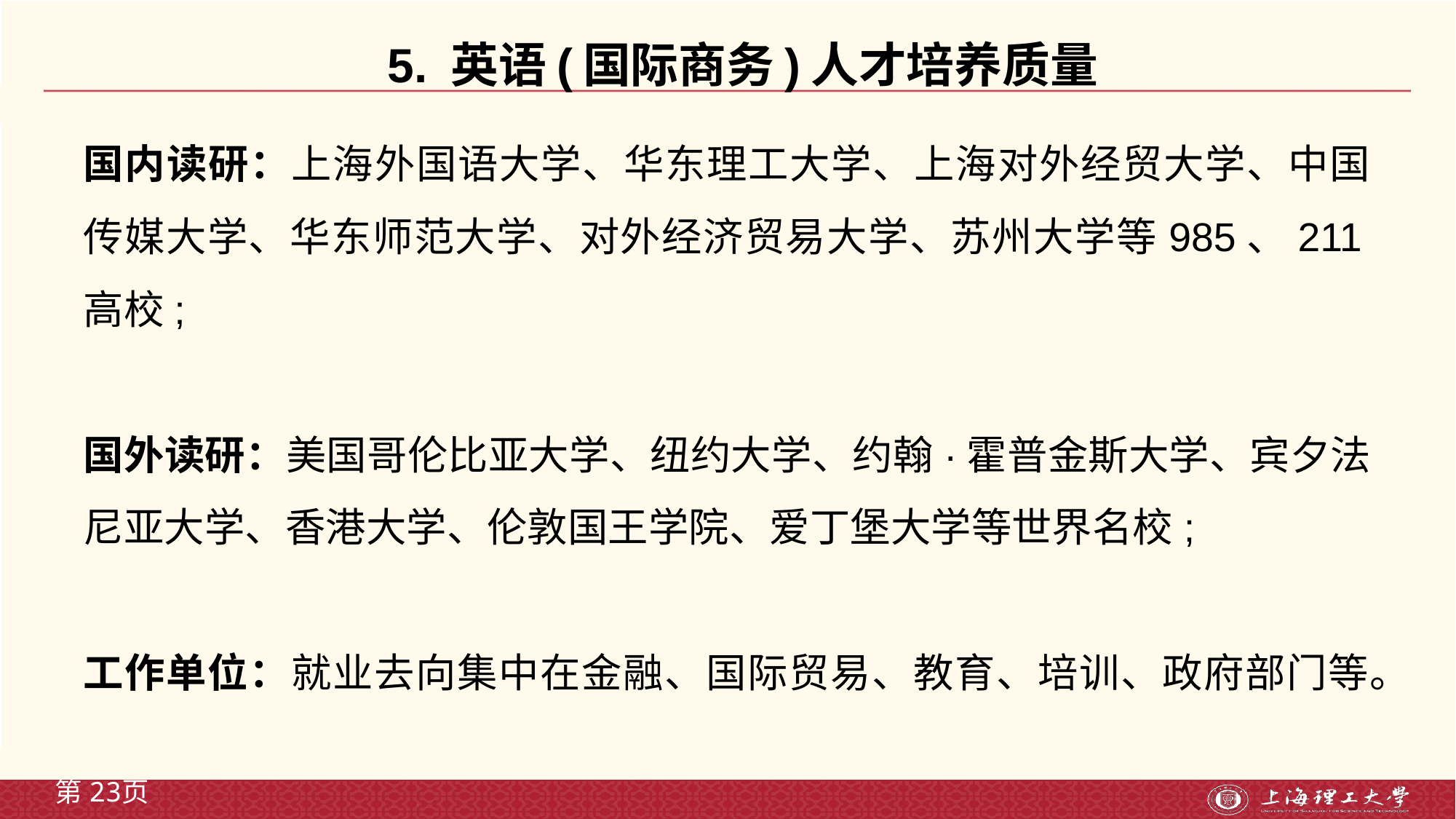

5. 英语(国际商务)人才培养质量
国内读研：上海外国语大学、华东理工大学、上海对外经贸大学、中国传媒大学、华东师范大学、对外经济贸易大学、苏州大学等985、211高校;

国外读研：美国哥伦比亚大学、纽约大学、约翰·霍普金斯大学、宾夕法尼亚大学、香港大学、伦敦国王学院、爱丁堡大学等世界名校;

工作单位：就业去向集中在金融、国际贸易、教育、培训、政府部门等。

第23页